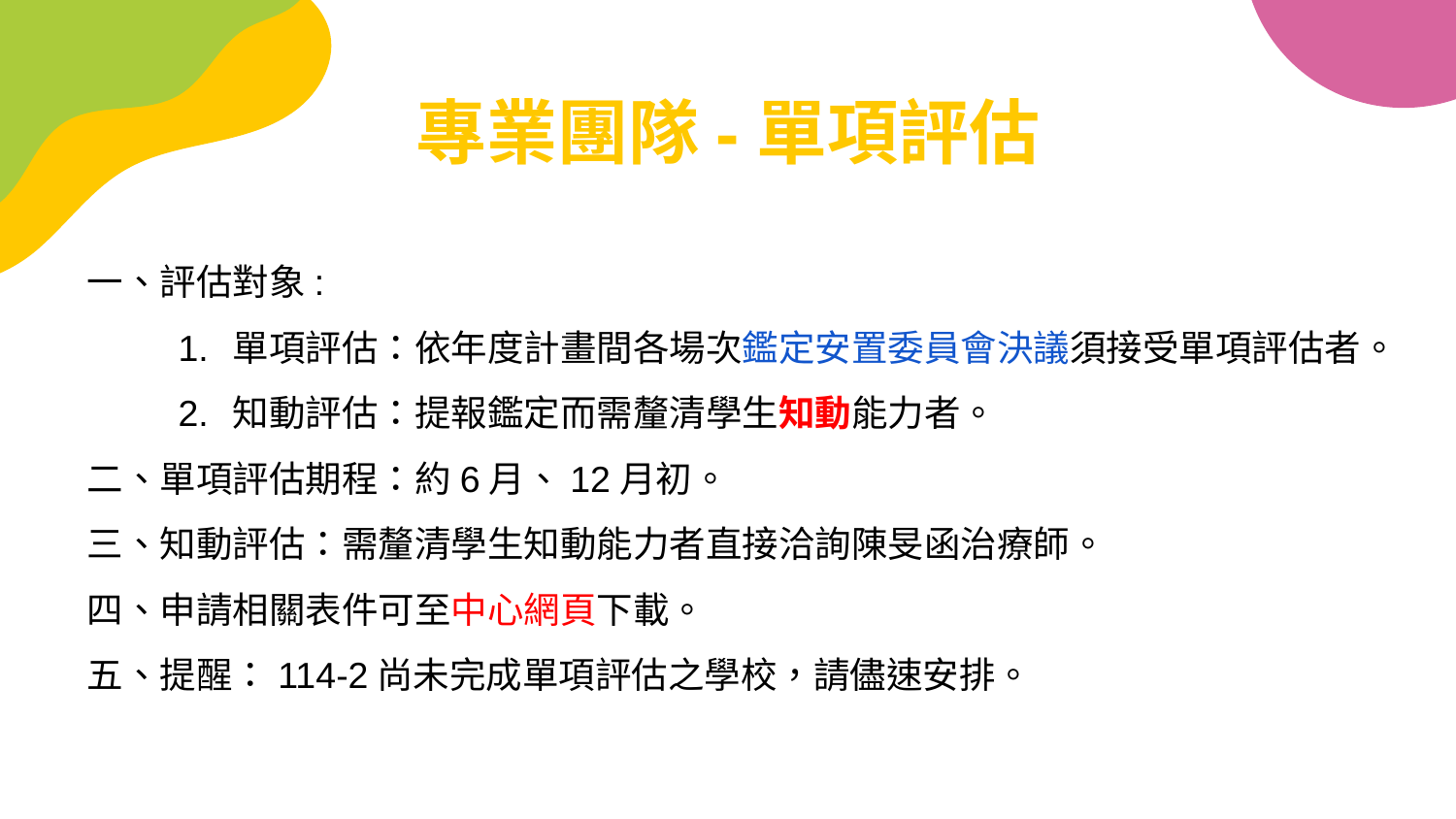

# 專業團隊-單項評估
一、評估對象:
單項評估：依年度計畫間各場次鑑定安置委員會決議須接受單項評估者。
知動評估：提報鑑定而需釐清學生知動能力者。
二、單項評估期程：約6月、12月初。
三、知動評估：需釐清學生知動能力者直接洽詢陳旻函治療師。
四、申請相關表件可至中心網頁下載。
五、提醒：114-2尚未完成單項評估之學校，請儘速安排。